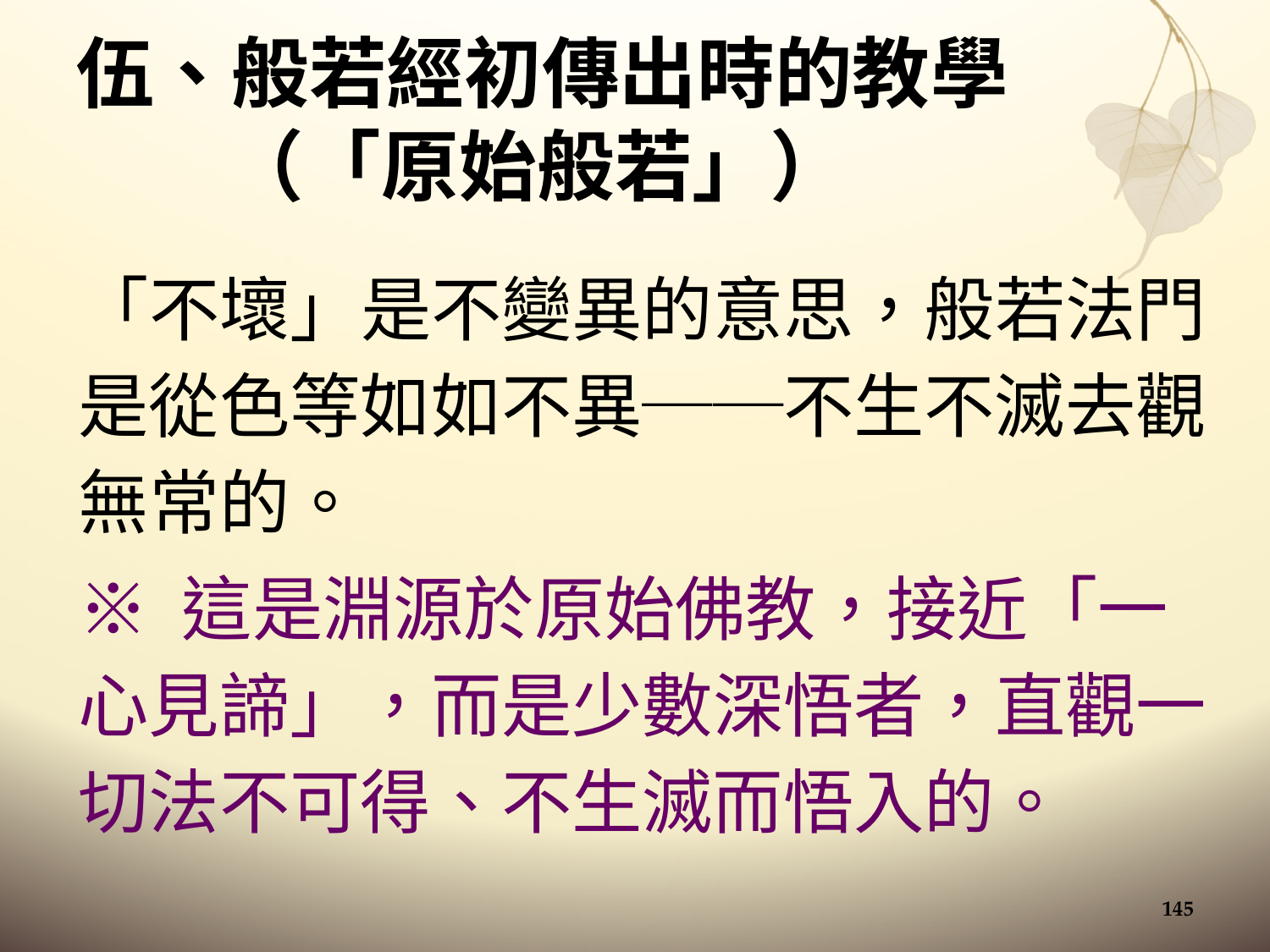

# 伍、般若經初傳出時的教學 （「原始般若」）

「不壞」是不變異的意思，般若法門是從色等如如不異──不生不滅去觀無常的。
※ 這是淵源於原始佛教，接近「一心見諦」，而是少數深悟者，直觀一切法不可得、不生滅而悟入的。

145